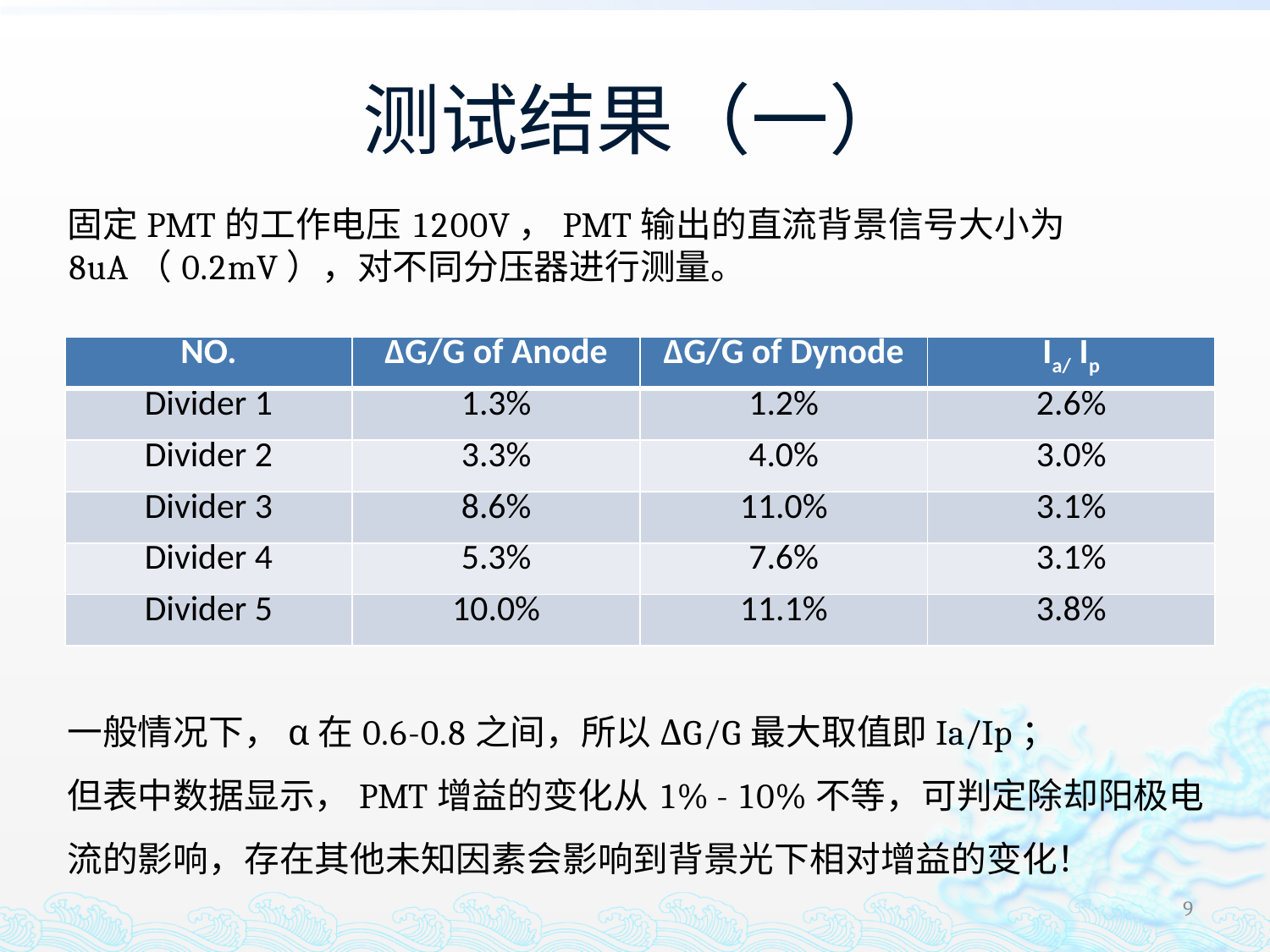

# 测试结果（一）
固定PMT的工作电压1200V，PMT输出的直流背景信号大小为8uA（0.2mV），对不同分压器进行测量。

一般情况下，α在0.6-0.8之间，所以ΔG/G最大取值即Ia/Ip；
但表中数据显示，PMT增益的变化从1% - 10%不等，可判定除却阳极电流的影响，存在其他未知因素会影响到背景光下相对增益的变化！
| NO. | ΔG/G of Anode | ΔG/G of Dynode | Ia/ Ip |
| --- | --- | --- | --- |
| Divider 1 | 1.3% | 1.2% | 2.6% |
| Divider 2 | 3.3% | 4.0% | 3.0% |
| Divider 3 | 8.6% | 11.0% | 3.1% |
| Divider 4 | 5.3% | 7.6% | 3.1% |
| Divider 5 | 10.0% | 11.1% | 3.8% |
9